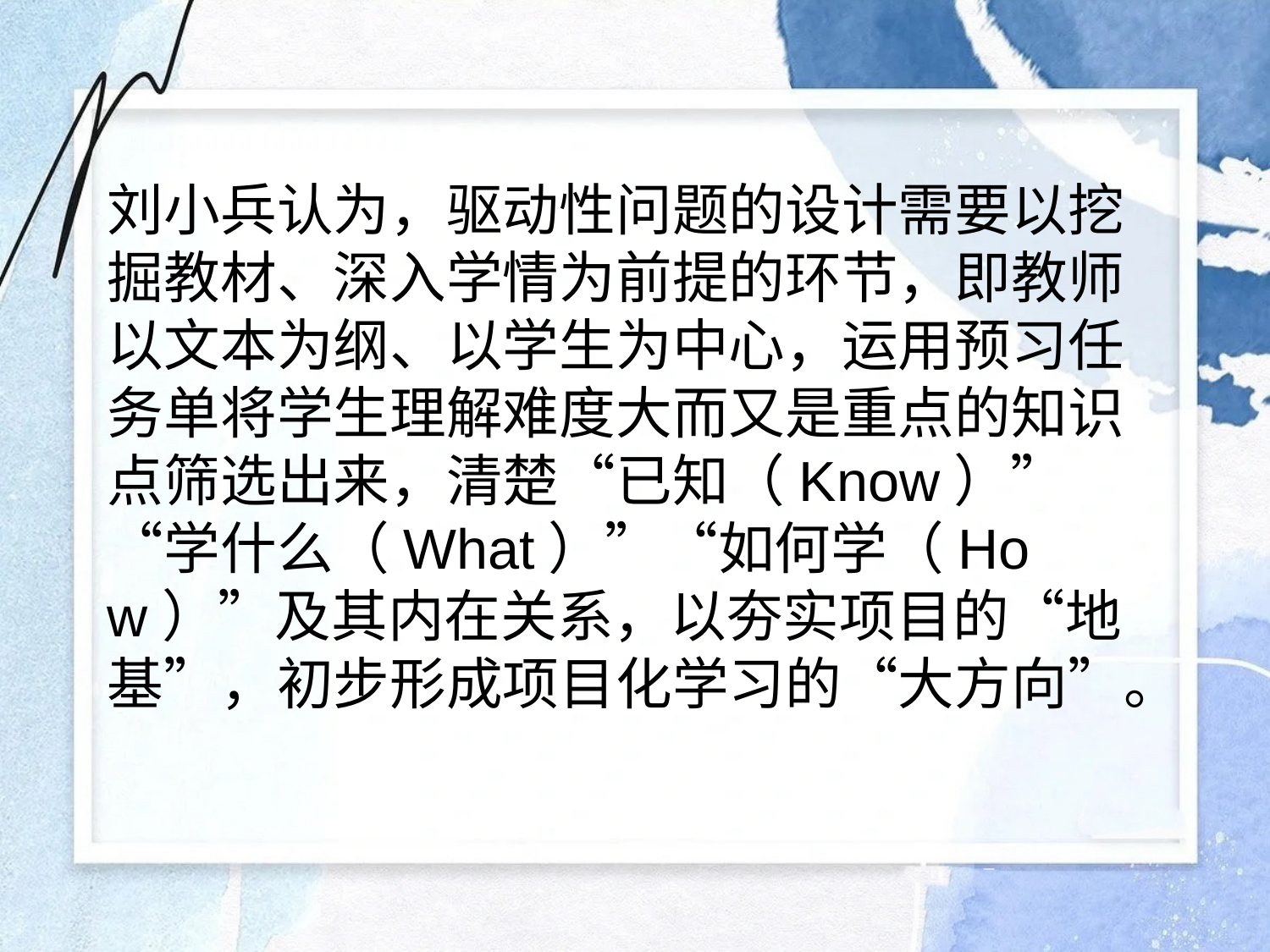

# 刘小兵认为，驱动性问题的设计需要以挖掘教材、深入学情为前提的环节，即教师以文本为纲、以学生为中心，运用预习任务单将学生理解难度大而又是重点的知识点筛选出来，清楚“已知（Know）”“学什么（What）”“如何学（How）”及其内在关系，以夯实项目的“地基”，初步形成项目化学习的“大方向”。